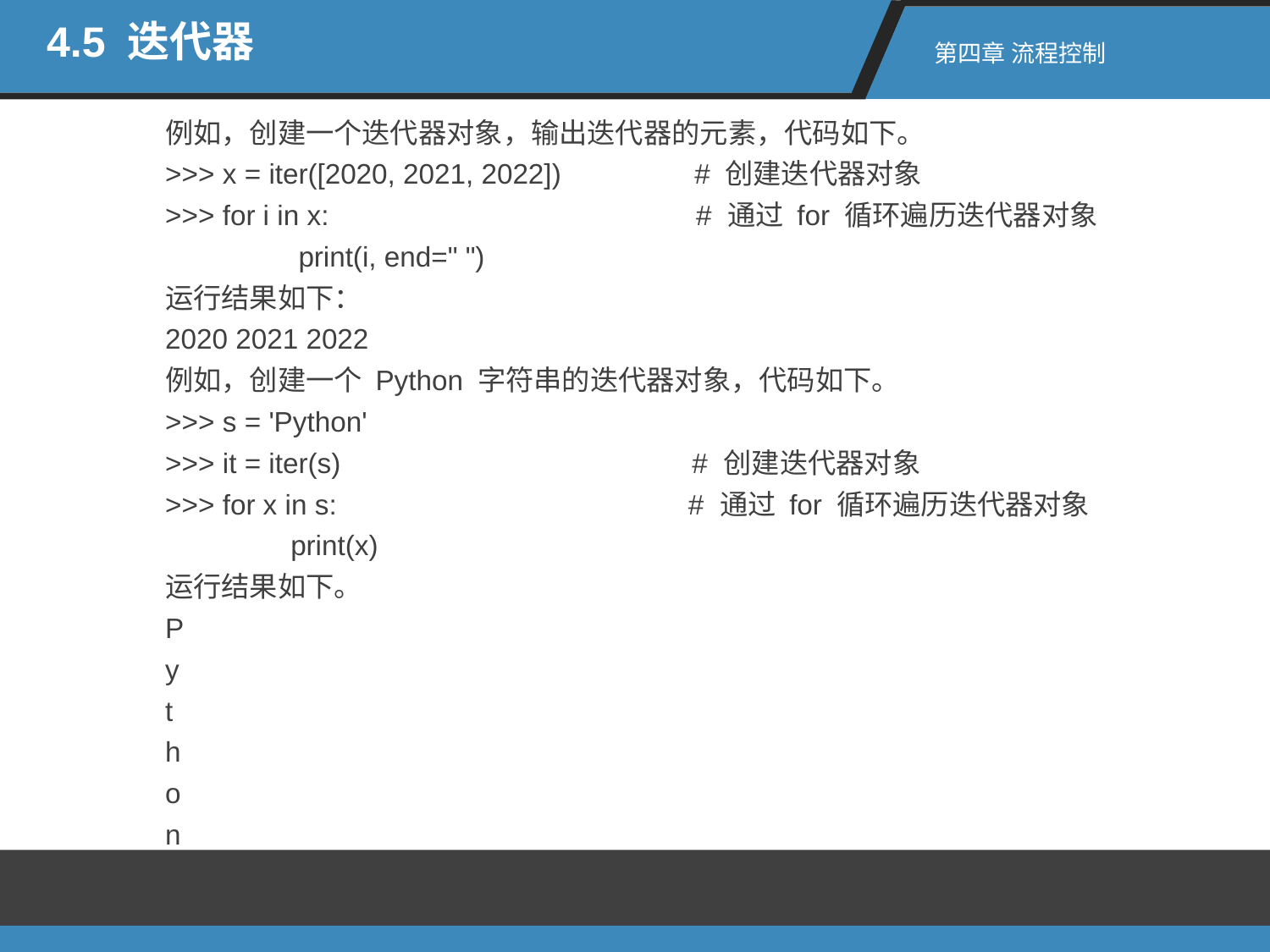

4.5 迭代器
第四章 流程控制
例如，创建一个迭代器对象，输出迭代器的元素，代码如下。
>>> x = iter([2020, 2021, 2022])                 # 创建迭代器对象
>>> for i in x:                                               # 通过 for 循环遍历迭代器对象
                 print(i, end=" ")
运行结果如下：
2020 2021 2022
例如，创建一个 Python 字符串的迭代器对象，代码如下。
>>> s = 'Python'
>>> it = iter(s)                                             # 创建迭代器对象
>>> for x in s:                                             # 通过 for 循环遍历迭代器对象
                print(x)
运行结果如下。
P
y
t
h
o
n